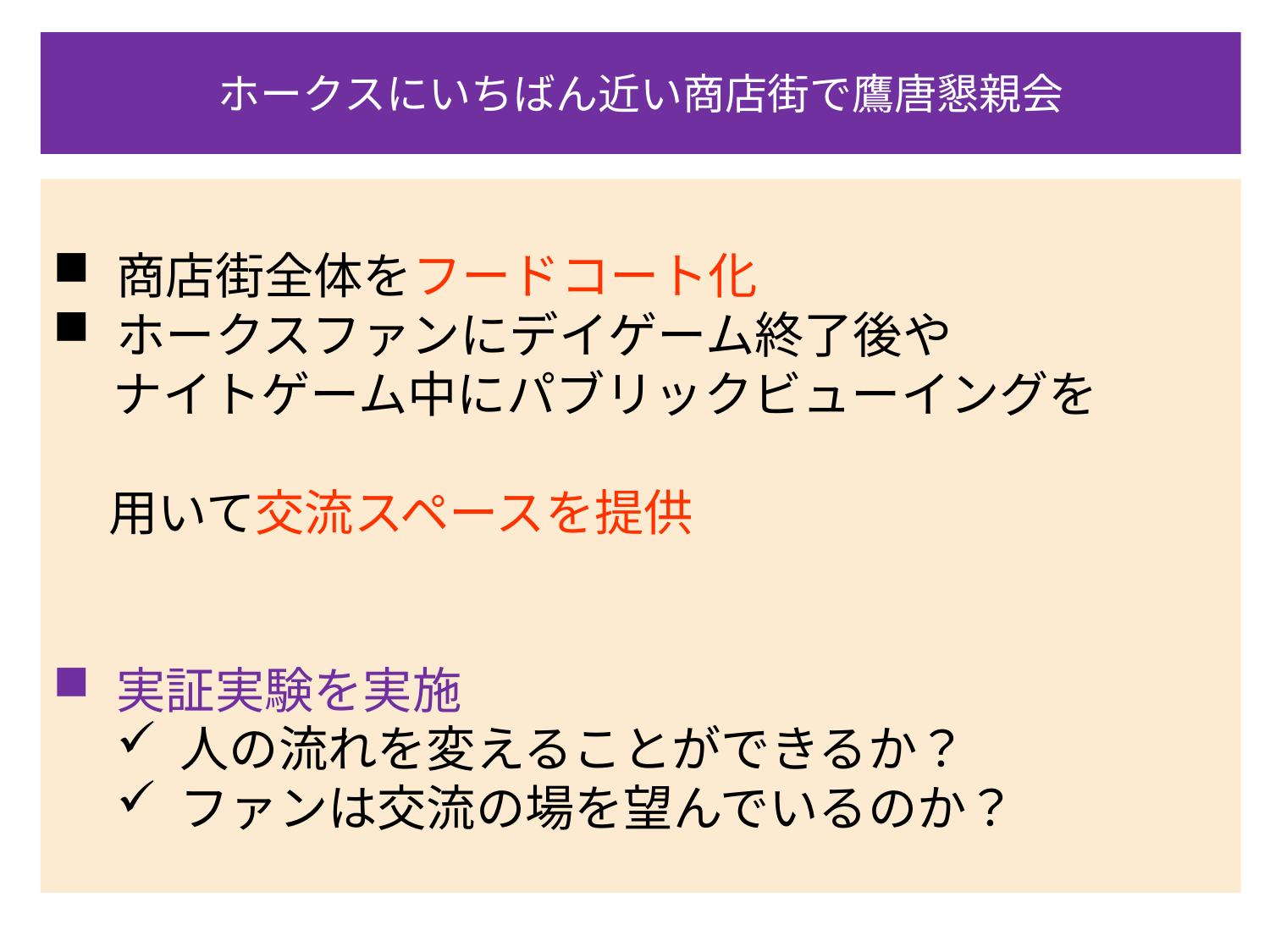

ホークスにいちばん近い商店街で鷹唐懇親会

商店街全体をフードコート化
ホークスファンにデイゲーム終了後や
　 ナイトゲーム中にパブリックビューイングを
    用いて交流スペースを提供

実証実験を実施
人の流れを変えることができるか？
ファンは交流の場を望んでいるのか？